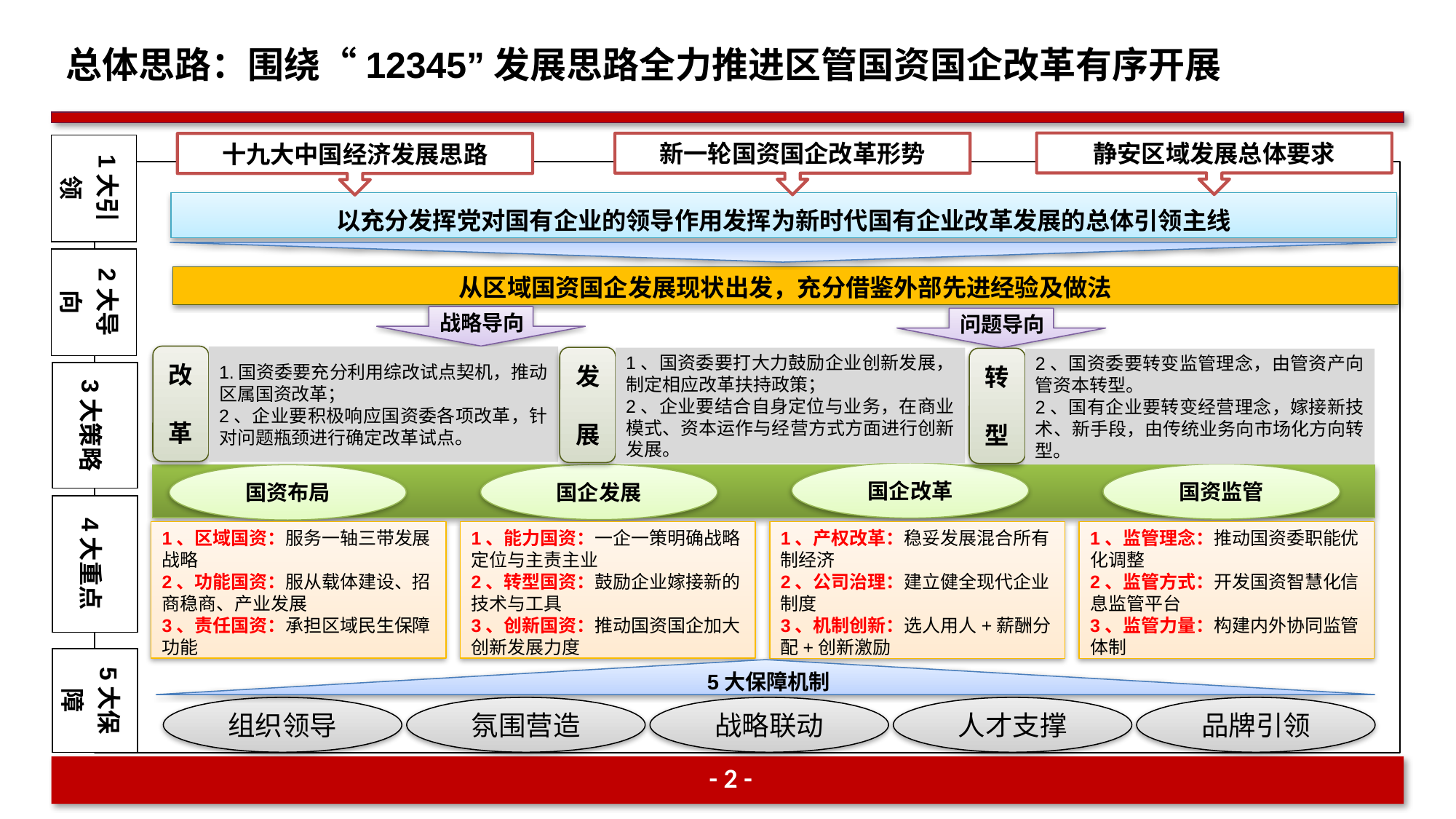

总体思路：围绕“12345”发展思路全力推进区管国资国企改革有序开展
静安区域发展总体要求
新一轮国资国企改革形势
十九大中国经济发展思路
1大引领

以充分发挥党对国有企业的领导作用发挥为新时代国有企业改革发展的总体引领主线

2大导向
从区域国资国企发展现状出发，充分借鉴外部先进经验及做法
战略导向
问题导向

改

革
1.国资委要充分利用综改试点契机，推动区属国资改革；
2、企业要积极响应国资委各项改革，针对问题瓶颈进行确定改革试点。
发

展
1、国资委要打大力鼓励企业创新发展，制定相应改革扶持政策；
2、企业要结合自身定位与业务，在商业模式、资本运作与经营方式方面进行创新发展。
转

型
2、国资委要转变监管理念，由管资产向管资本转型。
2、国有企业要转变经营理念，嫁接新技术、新手段，由传统业务向市场化方向转型。
3大策略
国企改革
国资监管
国企发展

国资布局
4大重点
1、区域国资：服务一轴三带发展战略
2、功能国资：服从载体建设、招商稳商、产业发展
3、责任国资：承担区域民生保障功能
1、能力国资：一企一策明确战略定位与主责主业
2、转型国资：鼓励企业嫁接新的技术与工具
3、创新国资：推动国资国企加大创新发展力度
1、产权改革：稳妥发展混合所有制经济
2、公司治理：建立健全现代企业制度
3、机制创新：选人用人+薪酬分配+创新激励
1、监管理念：推动国资委职能优化调整
2、监管方式：开发国资智慧化信息监管平台
3、监管力量：构建内外协同监管体制
5大保障

5大保障机制
组织领导
氛围营造
战略联动
人才支撑
品牌引领